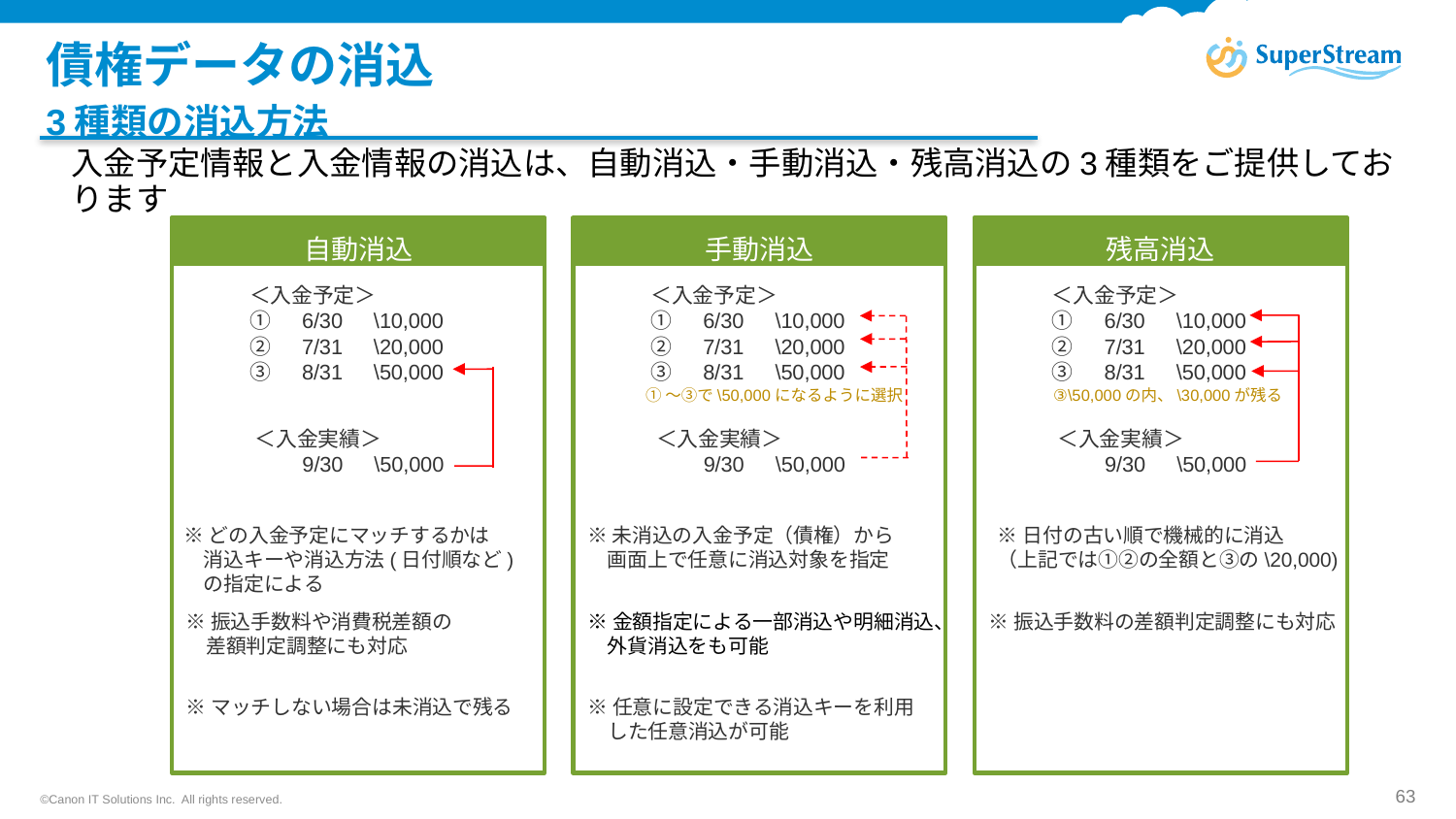

# 債権データの消込
3種類の消込方法

入金予定情報と入金情報の消込は、自動消込・手動消込・残高消込の3種類をご提供しております

自動消込
手動消込
残高消込

＜入金予定＞
①　6/30　\10,000
②　7/31　\20,000
③　8/31　\50,000
＜入金予定＞
①　6/30　\10,000
②　7/31　\20,000
③　8/31　\50,000
＜入金予定＞
①　6/30　\10,000
②　7/31　\20,000
③　8/31　\50,000

①～③で\50,000になるように選択
③\50,000の内、\30,000が残る
＜入金実績＞
　　9/30　\50,000
＜入金実績＞
　　9/30　\50,000
＜入金実績＞
　　9/30　\50,000
※どの入金予定にマッチするかは
　消込キーや消込方法(日付順など)
　の指定による
※未消込の入金予定（債権）から
　画面上で任意に消込対象を指定
※日付の古い順で機械的に消込
（上記では①②の全額と③の\20,000)
※振込手数料や消費税差額の
　差額判定調整にも対応
※金額指定による一部消込や明細消込、
　外貨消込をも可能
※振込手数料の差額判定調整にも対応
※マッチしない場合は未消込で残る
※任意に設定できる消込キーを利用
　した任意消込が可能
©Canon IT Solutions Inc.  All rights reserved.
63